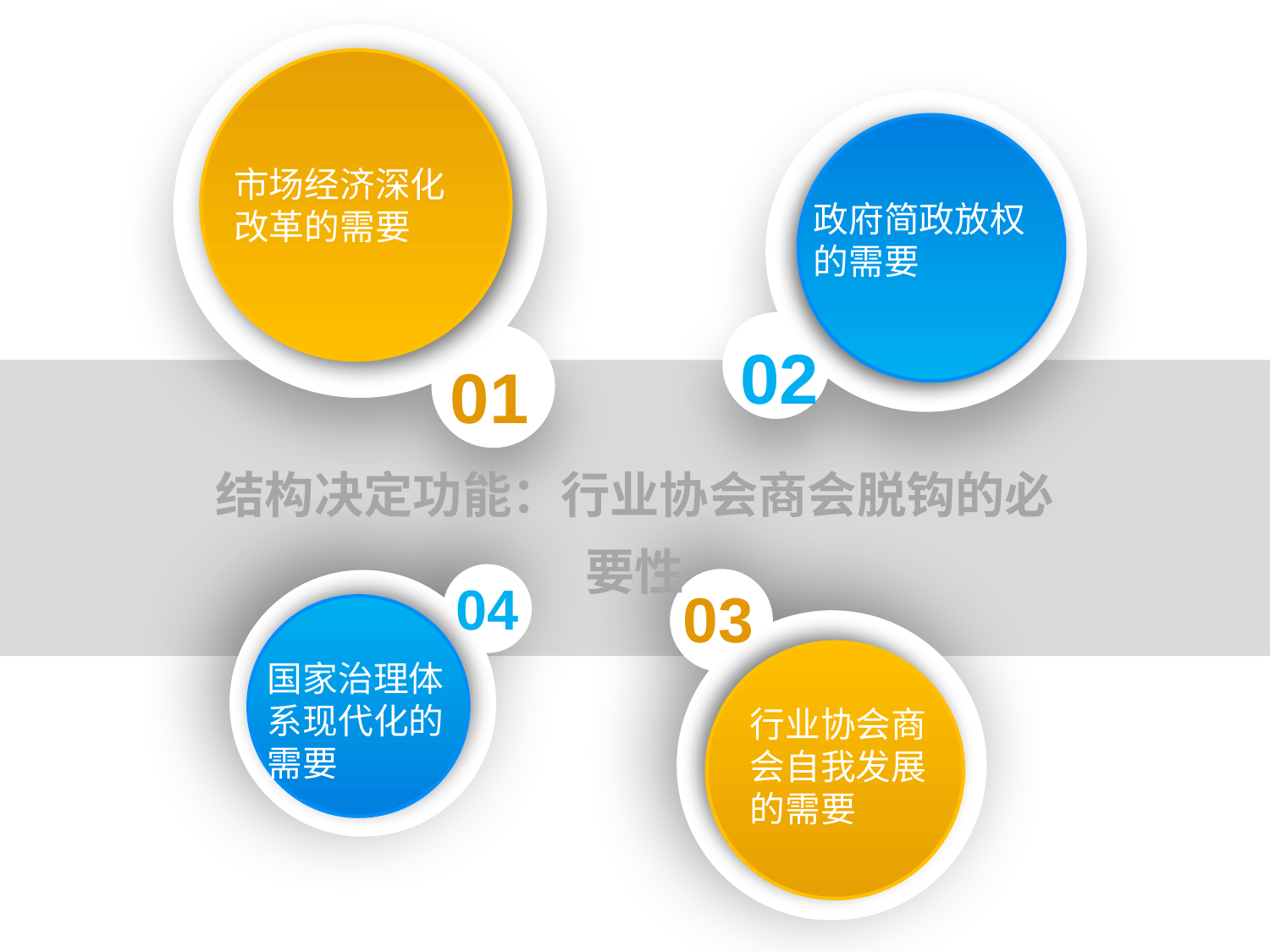

市场经济深化改革的需要
政府简政放权的需要
02
01

结构决定功能：行业协会商会脱钩的必要性
04
03

国家治理体系现代化的需要
行业协会商会自我发展的需要